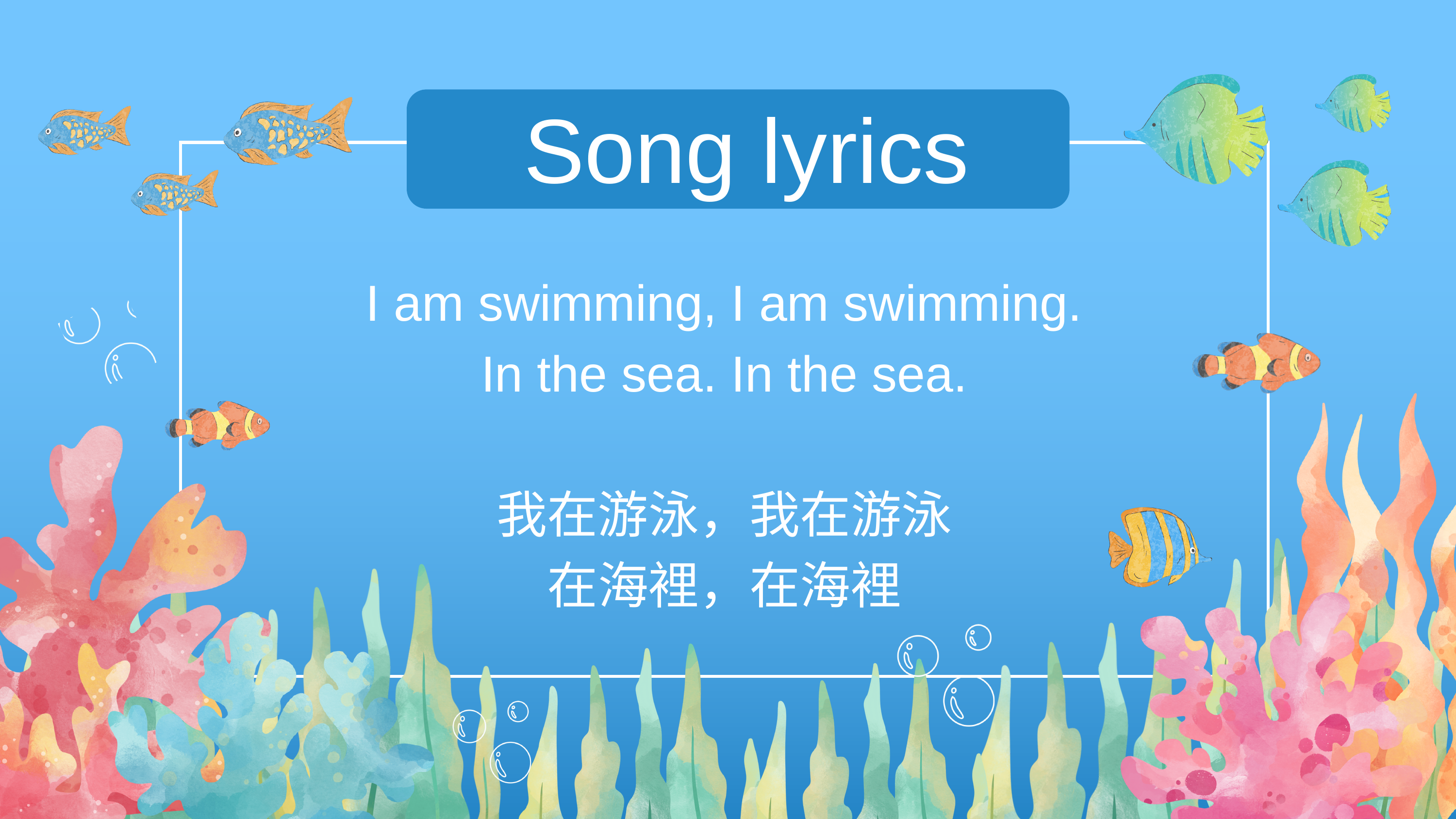

Song lyrics

I am swimming, I am swimming.
In the sea. In the sea.

我在游泳，我在游泳
在海裡，在海裡